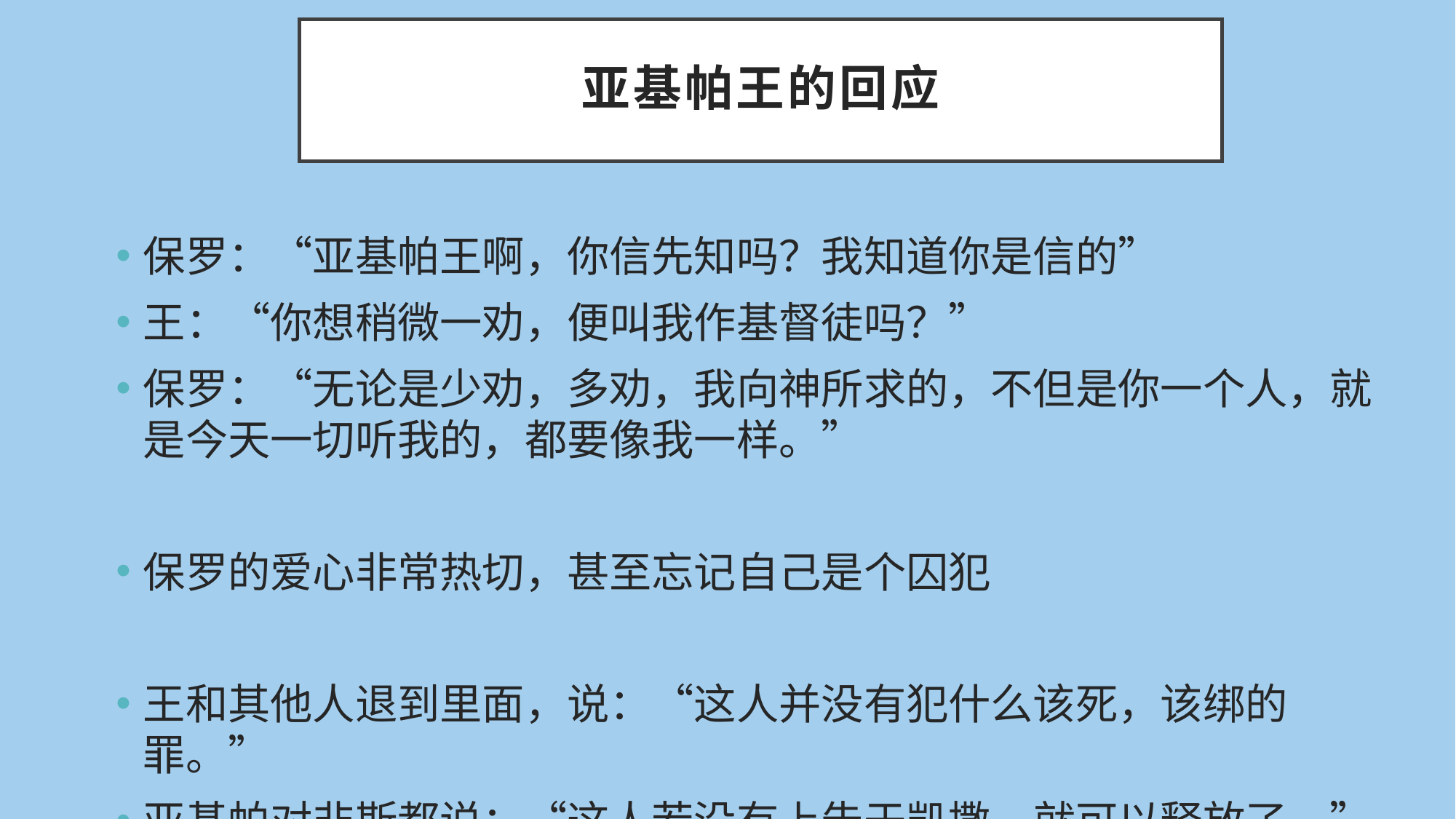

# 亚基帕王的回应
保罗：“亚基帕王啊，你信先知吗？我知道你是信的”
王：“你想稍微一劝，便叫我作基督徒吗？”
保罗：“无论是少劝，多劝，我向神所求的，不但是你一个人，就是今天一切听我的，都要像我一样。”

保罗的爱心非常热切，甚至忘记自己是个囚犯

王和其他人退到里面，说：“这人并没有犯什么该死，该绑的罪。”
亚基帕对非斯都说：“这人若没有上告于凯撒，就可以释放了。”